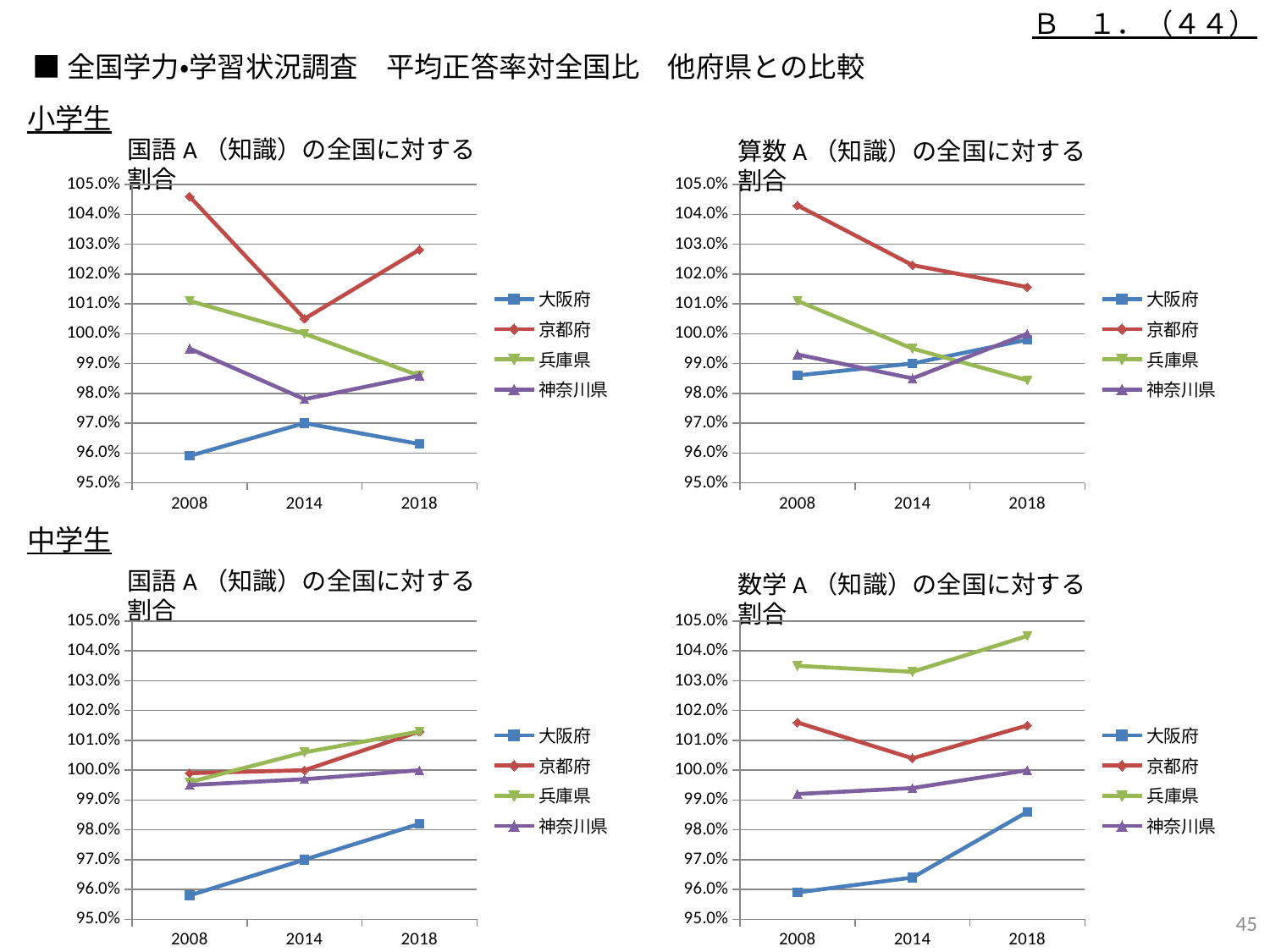

Ｂ　１．（４４）
■全国学力・学習状況調査　平均正答率対全国比　他府県との比較
小学生
国語A（知識）の全国に対する割合
算数A（知識）の全国に対する割合

### Chart

| Category | 大阪府 | 京都府 | 兵庫県 | 神奈川県 |
|---|---|---|---|---|
| 2008 | 0.959 | 1.046 | 1.011 | 0.995 |
| 2014 | 0.97 | 1.005 | 1.0 | 0.978 |
| 2018 | 0.963 | 1.028169014084507 | 0.9859154929577465 | 0.9859154929577465 |

### Chart

| Category | 大阪府 | 京都府 | 兵庫県 | 神奈川県 |
|---|---|---|---|---|
| 2008 | 0.986 | 1.043 | 1.011 | 0.993 |
| 2014 | 0.99 | 1.023 | 0.995 | 0.985 |
| 2018 | 0.998 | 1.015625 | 0.984375 | 1.0 |
中学生
国語A（知識）の全国に対する割合
数学A（知識）の全国に対する割合

### Chart

| Category | 大阪府 | 京都府 | 兵庫県 | 神奈川県 |
|---|---|---|---|---|
| 2008 | 0.958 | 0.999 | 0.996 | 0.995 |
| 2014 | 0.97 | 1.0 | 1.006 | 0.997 |
| 2018 | 0.982 | 1.013 | 1.013 | 1.0 |

### Chart

| Category | 大阪府 | 京都府 | 兵庫県 | 神奈川県 |
|---|---|---|---|---|
| 2008 | 0.959 | 1.016 | 1.035 | 0.992 |
| 2014 | 0.964 | 1.004 | 1.033 | 0.994 |
| 2018 | 0.986 | 1.015 | 1.045 | 1.0 |
45